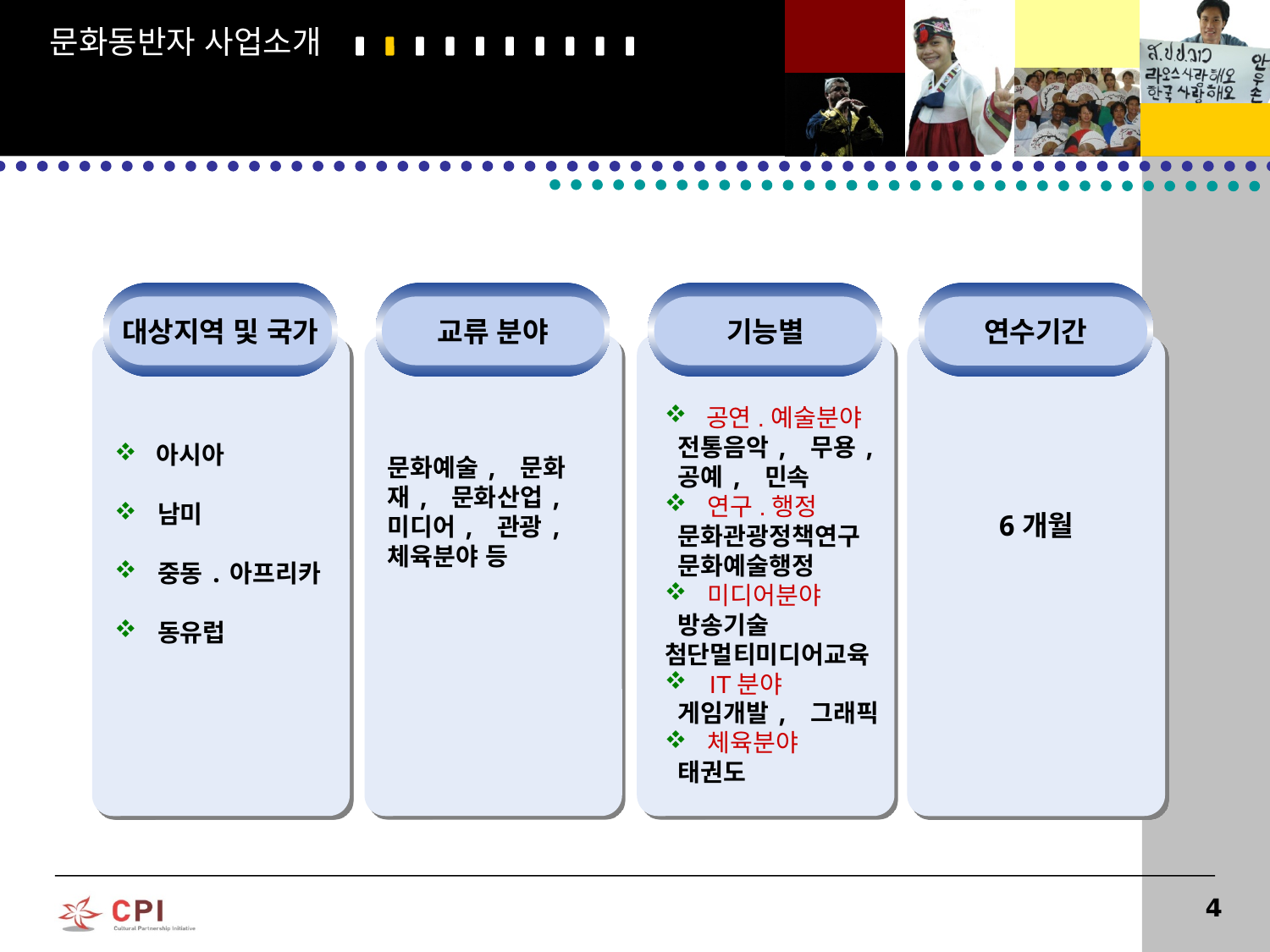

문화동반자 사업소개

대상지역 및 국가

교류 분야

기능별

연수기간

6개월

 공연.예술분야
 전통음악, 무용,
 공예, 민속
 연구.행정
 문화관광정책연구
 문화예술행정
 미디어분야
 방송기술
첨단멀티미디어교육
 IT분야
 게임개발, 그래픽
 체육분야
 태권도
 아시아

 남미

 중동.아프리카

 동유럽
문화예술, 문화재, 문화산업, 미디어, 관광, 체육분야 등
4